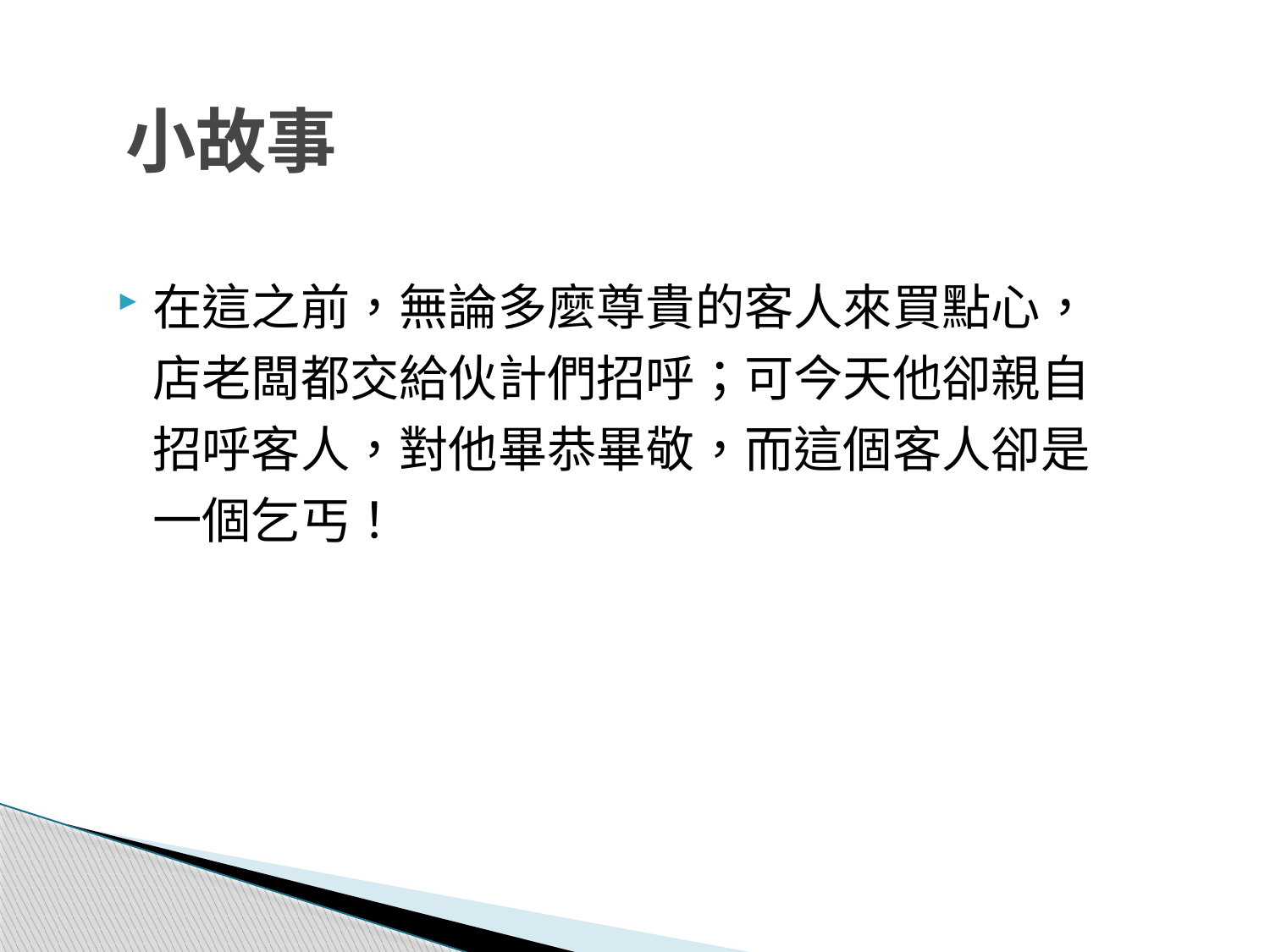

# 小故事
在這之前，無論多麼尊貴的客人來買點心，店老闆都交給伙計們招呼；可今天他卻親自招呼客人，對他畢恭畢敬，而這個客人卻是一個乞丐！